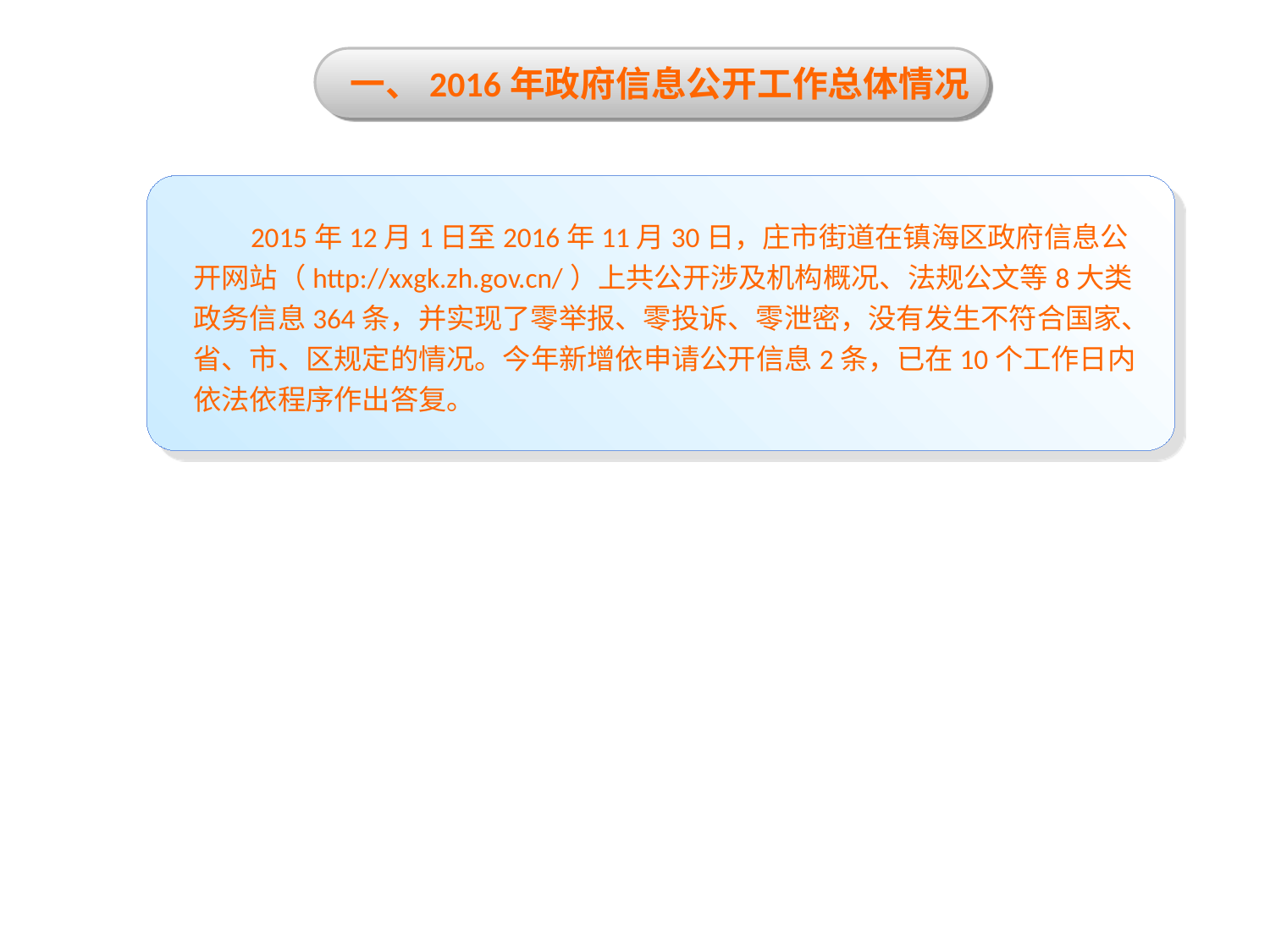

一、2016年政府信息公开工作总体情况

         2015年12月1日至2016年11月30日，庄市街道在镇海区政府信息公开网站（http://xxgk.zh.gov.cn/）上共公开涉及机构概况、法规公文等8大类政务信息364条，并实现了零举报、零投诉、零泄密，没有发生不符合国家、省、市、区规定的情况。今年新增依申请公开信息2条，已在10个工作日内依法依程序作出答复。